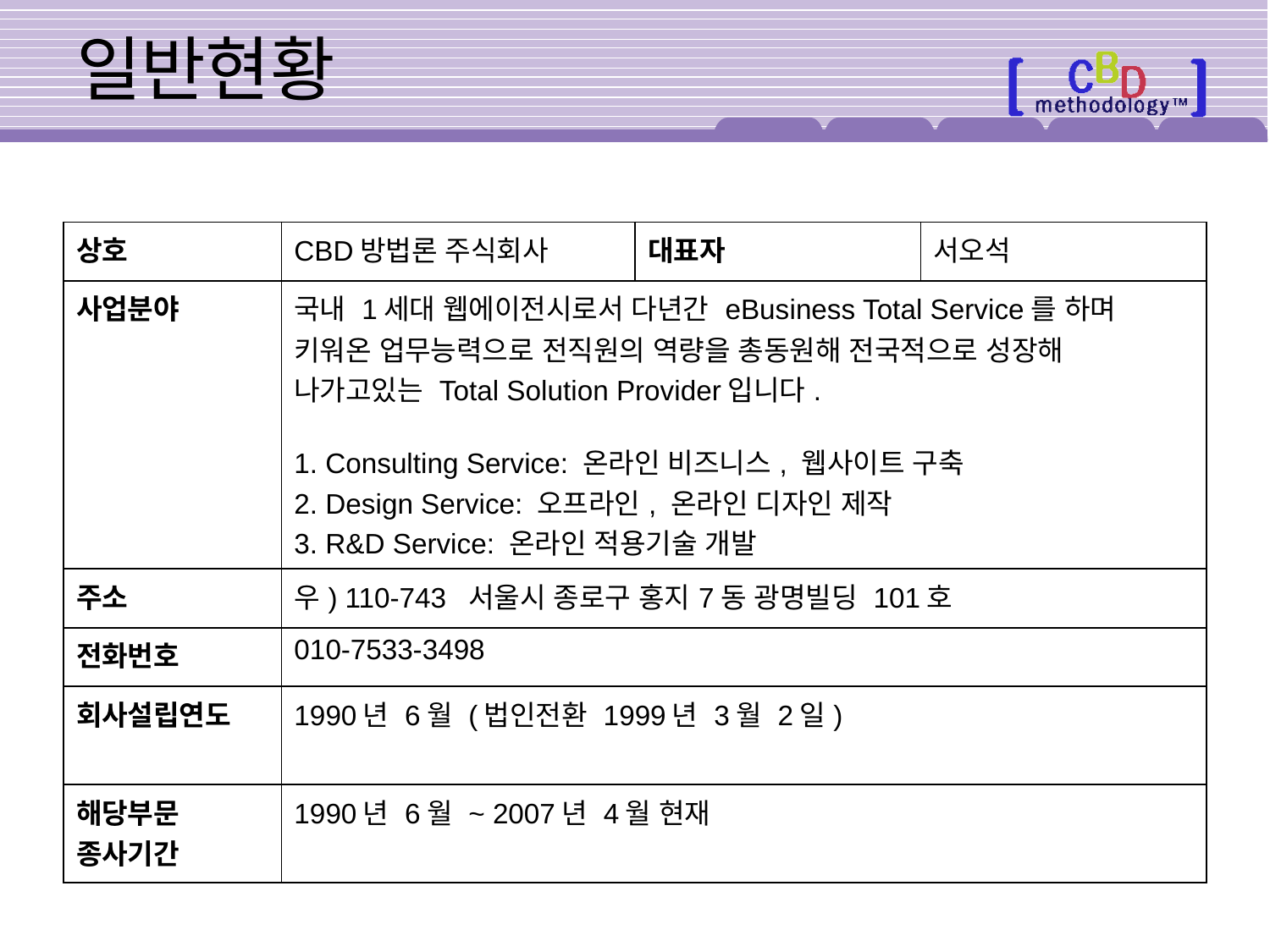

# 일반현황
| 상호 | CBD방법론 주식회사 | 대표자 | 서오석 |
| --- | --- | --- | --- |
| 사업분야 | 국내 1세대 웹에이전시로서 다년간 eBusiness Total Service를 하며 키워온 업무능력으로 전직원의 역량을 총동원해 전국적으로 성장해 나가고있는 Total Solution Provider입니다. 1. Consulting Service: 온라인 비즈니스, 웹사이트 구축 2. Design Service: 오프라인, 온라인 디자인 제작 3. R&D Service: 온라인 적용기술 개발 |  |  |
| 주소 | 우) 110-743 서울시 종로구 홍지7동 광명빌딩 101호 |  |  |
| 전화번호 | 010-7533-3498 |  |  |
| 회사설립연도 | 1990년 6월 (법인전환 1999년 3월 2일) |  |  |
| 해당부문 종사기간 | 1990년 6월 ~ 2007년 4월 현재 |  |  |